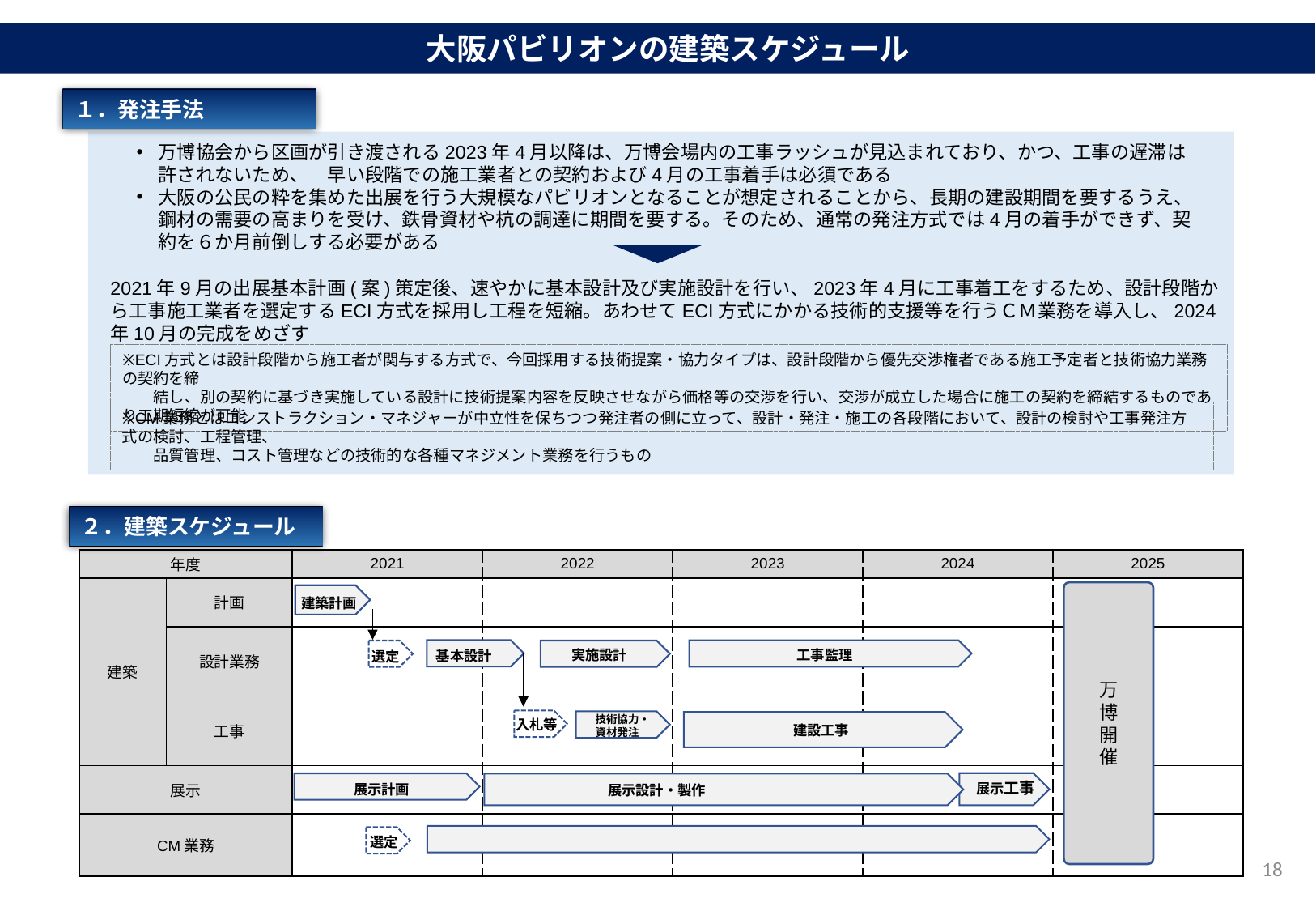

大阪パビリオンの建築スケジュール
１．発注手法

万博協会から区画が引き渡される2023年4月以降は、万博会場内の工事ラッシュが見込まれており、かつ、工事の遅滞は許されないため、　早い段階での施工業者との契約および4月の工事着手は必須である
大阪の公民の粋を集めた出展を行う大規模なパビリオンとなることが想定されることから、長期の建設期間を要するうえ、鋼材の需要の高まりを受け、鉄骨資材や杭の調達に期間を要する。そのため、通常の発注方式では4月の着手ができず、契約を６か月前倒しする必要がある

2021年9月の出展基本計画(案)策定後、速やかに基本設計及び実施設計を行い、2023年4月に工事着工をするため、設計段階から工事施工業者を選定するECI方式を採用し工程を短縮。あわせてECI方式にかかる技術的支援等を行うＣＭ業務を導入し、2024年10月の完成をめざす
※ECI方式とは設計段階から施工者が関与する方式で、今回採用する技術提案・協力タイプは、設計段階から優先交渉権者である施工予定者と技術協力業務の契約を締
　　結し、別の契約に基づき実施している設計に技術提案内容を反映させながら価格等の交渉を行い、交渉が成立した場合に施工の契約を締結するものであり工期短縮が可能
※CM業務とはコンストラクション・マネジャーが中立性を保ちつつ発注者の側に立って、設計・発注・施工の各段階において、設計の検討や工事発注方式の検討、工程管理、
　　品質管理、コスト管理などの技術的な各種マネジメント業務を行うもの
２．建築スケジュール
| 年度 |  | 2021 | 2022 | 2023 | 2024 | 2025 |
| --- | --- | --- | --- | --- | --- | --- |
| 建築 | 計画 |  |  |  |  |  |
|  | 設計業務 |  |  |  |  |  |
|  | 工事 |  |  |  |  |  |
| 展示 |  |  |  |  |  |  |
| CM業務 |  |  |  |  |  |  |
万
博
開
催

建築計画

基本設計

工事監理

選定

実施設計

入札等

技術協力・
資材発注

建設工事

展示工事

展示計画

展示設計・製作

選定
18